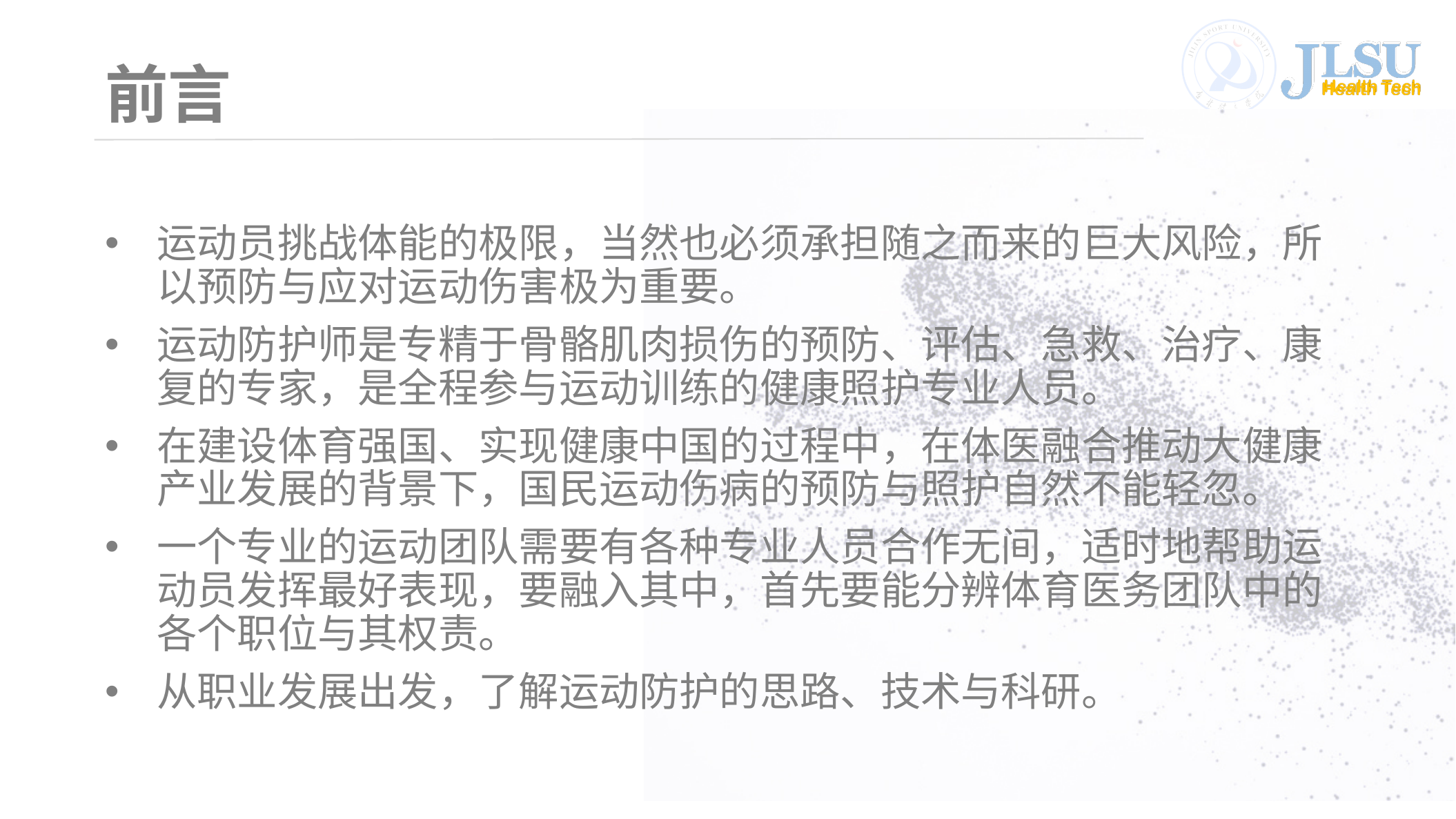

# 前言
运动员挑战体能的极限，当然也必须承担随之而来的巨大风险，所以预防与应对运动伤害极为重要。
运动防护师是专精于骨骼肌肉损伤的预防、评估、急救、治疗、康复的专家，是全程参与运动训练的健康照护专业人员。
在建设体育强国、实现健康中国的过程中，在体医融合推动大健康产业发展的背景下，国民运动伤病的预防与照护自然不能轻忽。
一个专业的运动团队需要有各种专业人员合作无间，适时地帮助运动员发挥最好表现，要融入其中，首先要能分辨体育医务团队中的各个职位与其权责。
从职业发展出发，了解运动防护的思路、技术与科研。